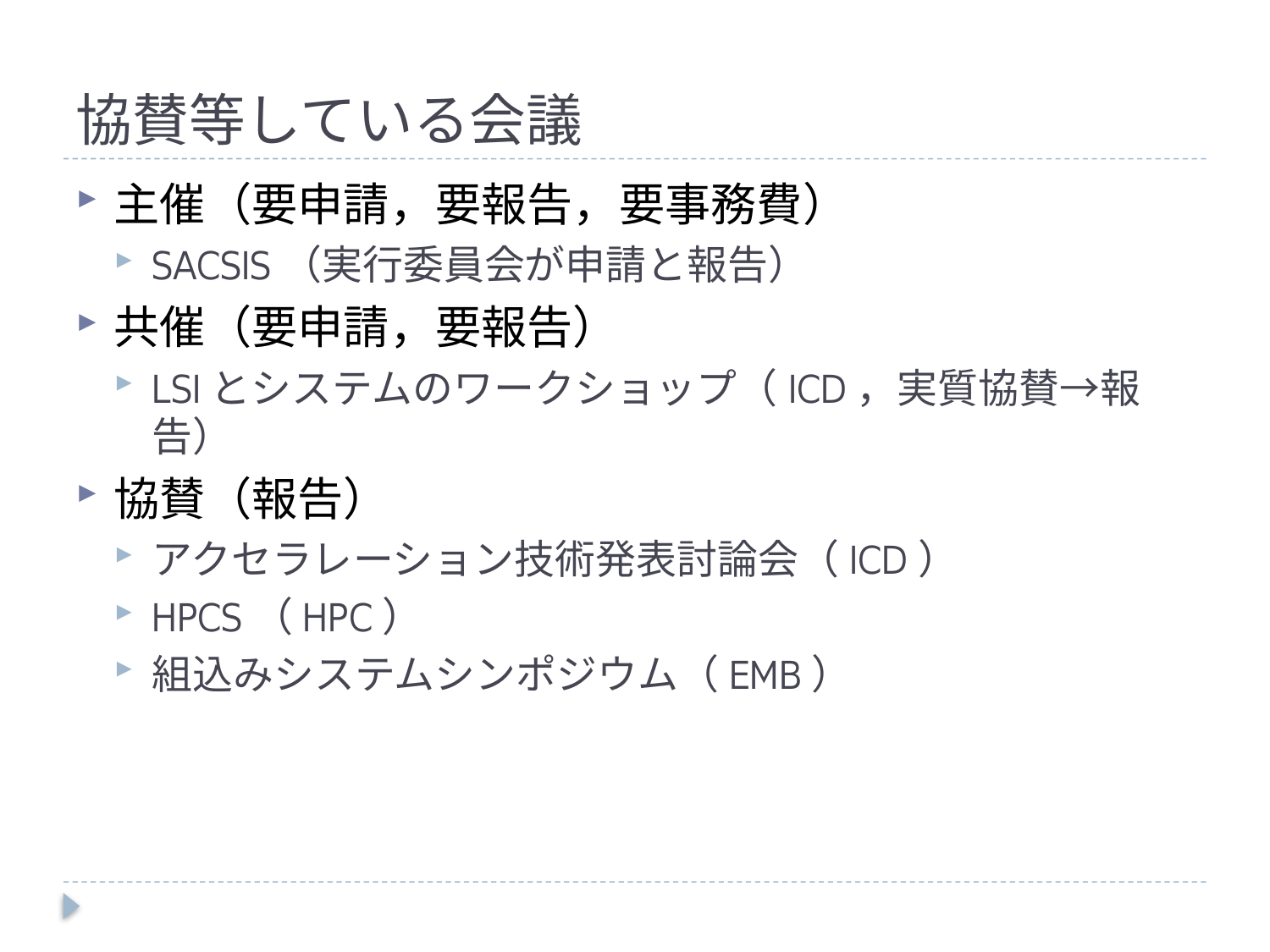

# 協賛等している会議
主催（要申請，要報告，要事務費）
SACSIS（実行委員会が申請と報告）
共催（要申請，要報告）
LSIとシステムのワークショップ（ICD，実質協賛→報告）
協賛（報告）
アクセラレーション技術発表討論会（ICD）
HPCS（HPC）
組込みシステムシンポジウム（EMB）